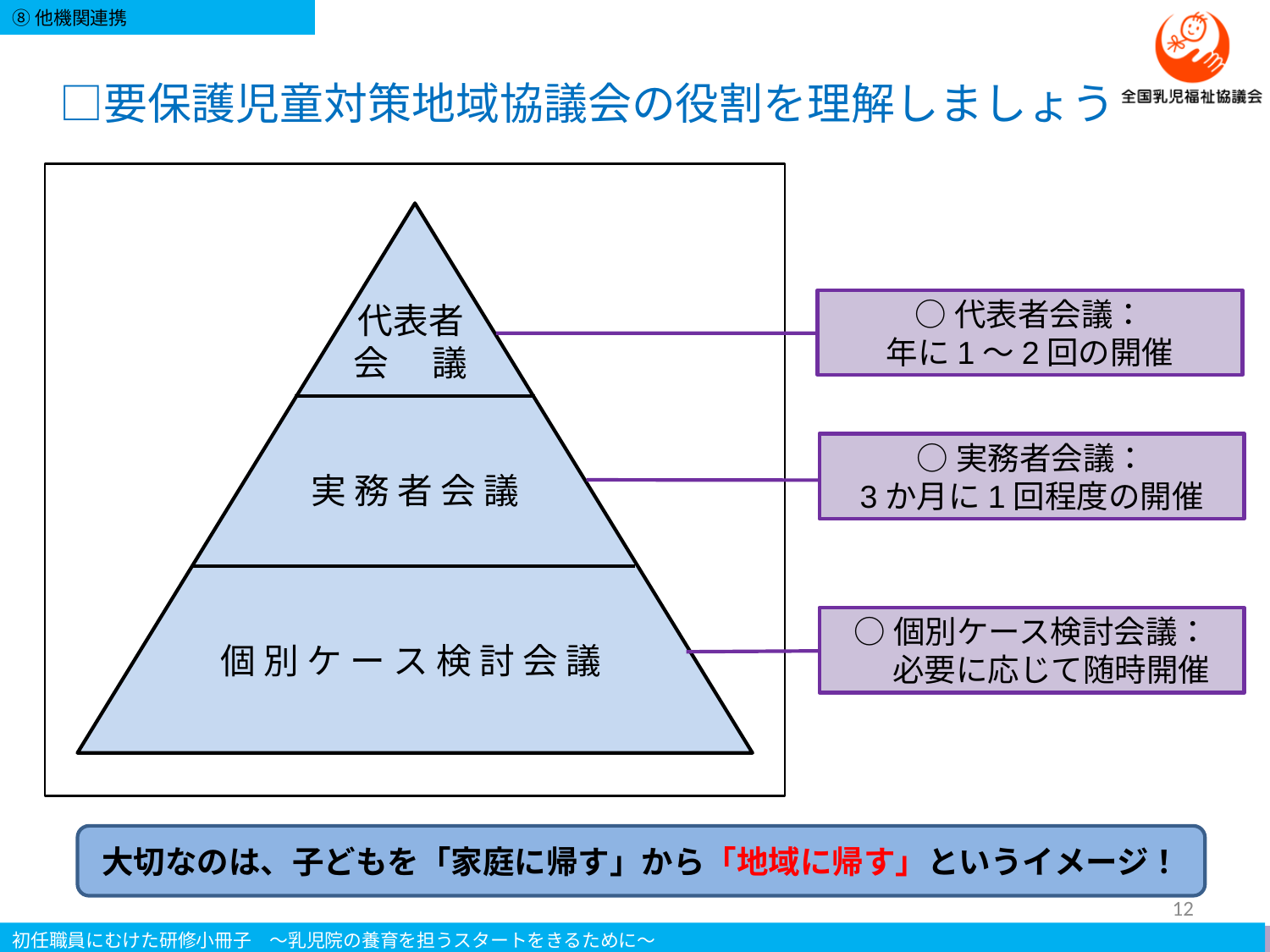

□要保護児童対策地域協議会の役割を理解しましょう

○代表者会議：
年に1～2回の開催
代表者
会　 議
○実務者会議：
3か月に1回程度の開催
実 務 者 会 議
○個別ケース検討会議：
　 必要に応じて随時開催
個 別 ケ ー ス 検 討 会 議
大切なのは、子どもを「家庭に帰す」から「地域に帰す」というイメージ！
12